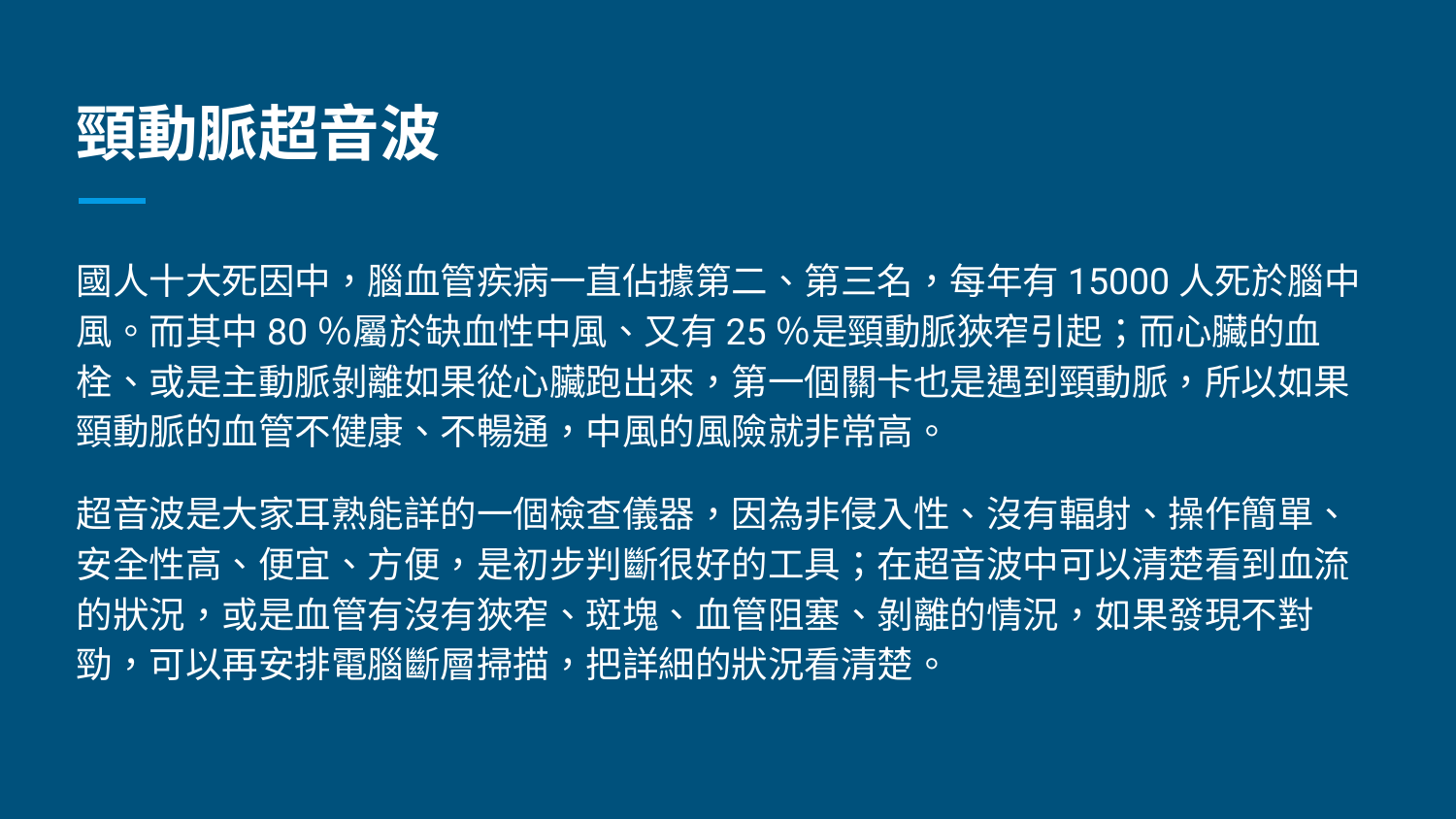

# 頸動脈超音波
國人十大死因中，腦血管疾病一直佔據第二、第三名，每年有15000人死於腦中風。而其中80％屬於缺血性中風、又有25％是頸動脈狹窄引起；而心臟的血栓、或是主動脈剝離如果從心臟跑出來，第一個關卡也是遇到頸動脈，所以如果頸動脈的血管不健康、不暢通，中風的風險就非常高。
超音波是大家耳熟能詳的一個檢查儀器，因為非侵入性、沒有輻射、操作簡單、安全性高、便宜、方便，是初步判斷很好的工具；在超音波中可以清楚看到血流的狀況，或是血管有沒有狹窄、斑塊、血管阻塞、剝離的情況，如果發現不對勁，可以再安排電腦斷層掃描，把詳細的狀況看清楚。